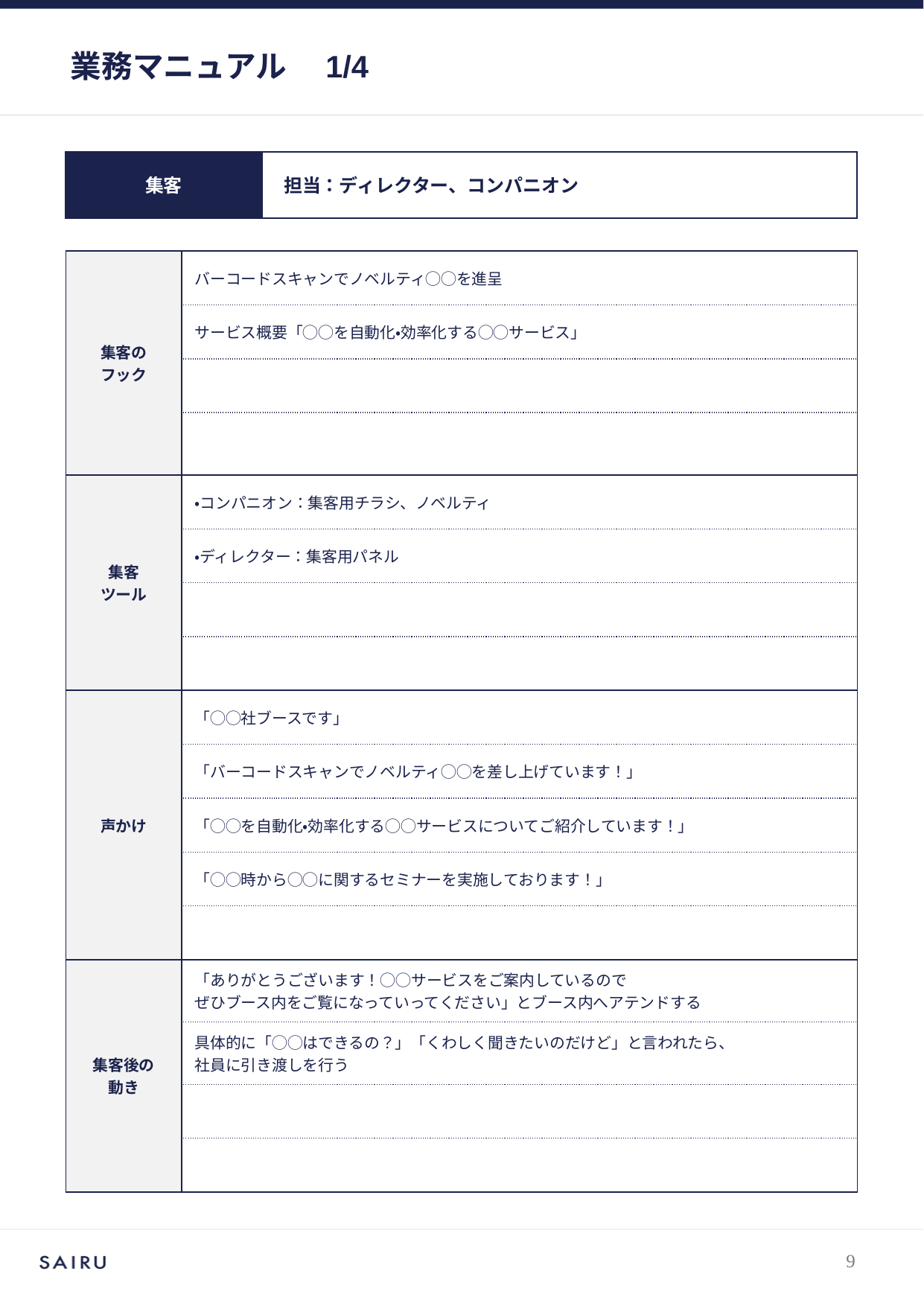

# 業務マニュアル　1/4
集客
担当：ディレクター、コンパニオン
| 集客の フック | バーコードスキャンでノベルティ◯◯を進呈 |
| --- | --- |
|  | サービス概要「◯◯を自動化・効率化する◯◯サービス」 |
|  |  |
|  |  |
| 集客 ツール | ・コンパニオン：集客用チラシ、ノベルティ |
|  | ・ディレクター：集客用パネル |
|  |  |
|  |  |
| 声かけ | 「◯◯社ブースです」 |
|  | 「バーコードスキャンでノベルティ◯◯を差し上げています！」 |
|  | 「◯◯を自動化・効率化する◯◯サービスについてご紹介しています！」 |
|  | 「◯◯時から◯◯に関するセミナーを実施しております！」 |
|  |  |
| 集客後の 動き | 「ありがとうございます！◯◯サービスをご案内しているので ぜひブース内をご覧になっていってください」とブース内へアテンドする |
|  | 具体的に「◯◯はできるの？」「くわしく聞きたいのだけど」と言われたら、 社員に引き渡しを行う |
|  |  |
|  |  |
9